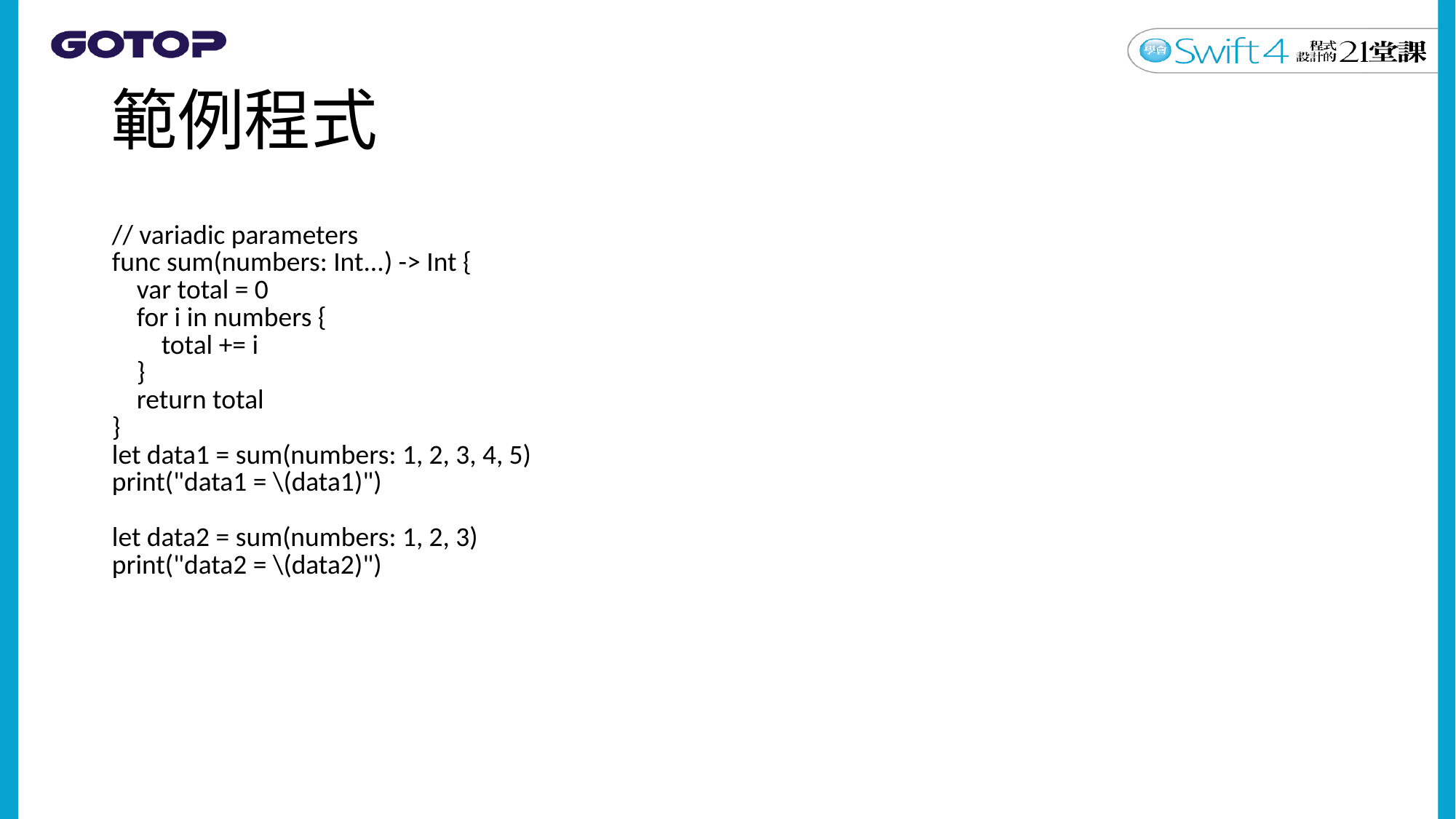

# 範例程式
| // variadic parameters func sum(numbers: Int...) -> Int { var total = 0 for i in numbers { total += i } return total } let data1 = sum(numbers: 1, 2, 3, 4, 5) print("data1 = \(data1)") let data2 = sum(numbers: 1, 2, 3) print("data2 = \(data2)") |
| --- |